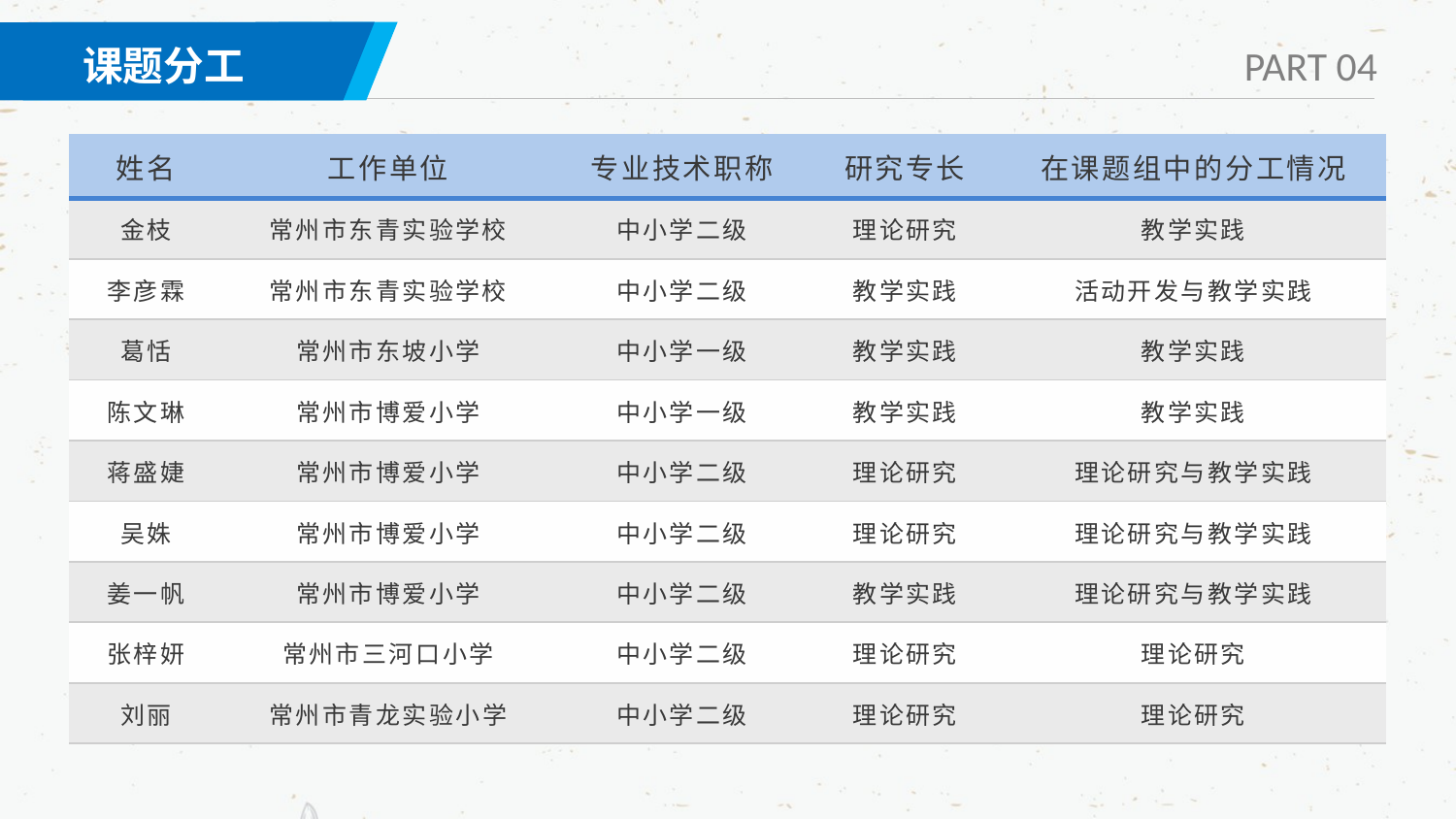

课题分工
| 姓名 | 工作单位 | 专业技术职称 | 研究专长 | 在课题组中的分工情况 |
| --- | --- | --- | --- | --- |
| 金枝 | 常州市东青实验学校 | 中小学二级 | 理论研究 | 教学实践 |
| 李彦霖 | 常州市东青实验学校 | 中小学二级 | 教学实践 | 活动开发与教学实践 |
| 葛恬 | 常州市东坡小学 | 中小学一级 | 教学实践 | 教学实践 |
| 陈文琳 | 常州市博爱小学 | 中小学一级 | 教学实践 | 教学实践 |
| 蒋盛婕 | 常州市博爱小学 | 中小学二级 | 理论研究 | 理论研究与教学实践 |
| 吴姝 | 常州市博爱小学 | 中小学二级 | 理论研究 | 理论研究与教学实践 |
| 姜一帆 | 常州市博爱小学 | 中小学二级 | 教学实践 | 理论研究与教学实践 |
| 张梓妍 | 常州市三河口小学 | 中小学二级 | 理论研究 | 理论研究 |
| 刘丽 | 常州市青龙实验小学 | 中小学二级 | 理论研究 | 理论研究 |